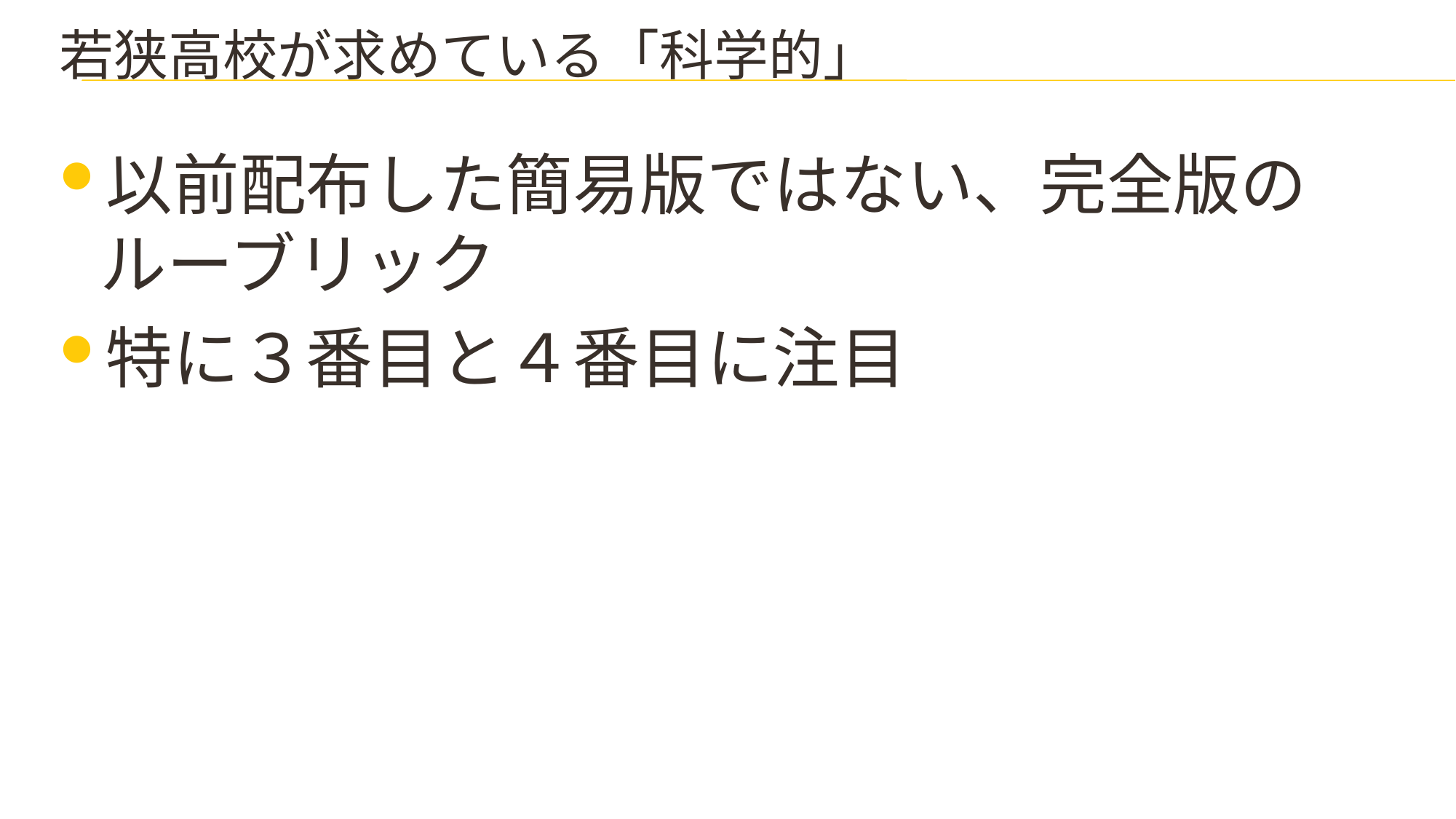

# 若狭高校が求めている「科学的」
以前配布した簡易版ではない、完全版のルーブリック
特に３番目と４番目に注目